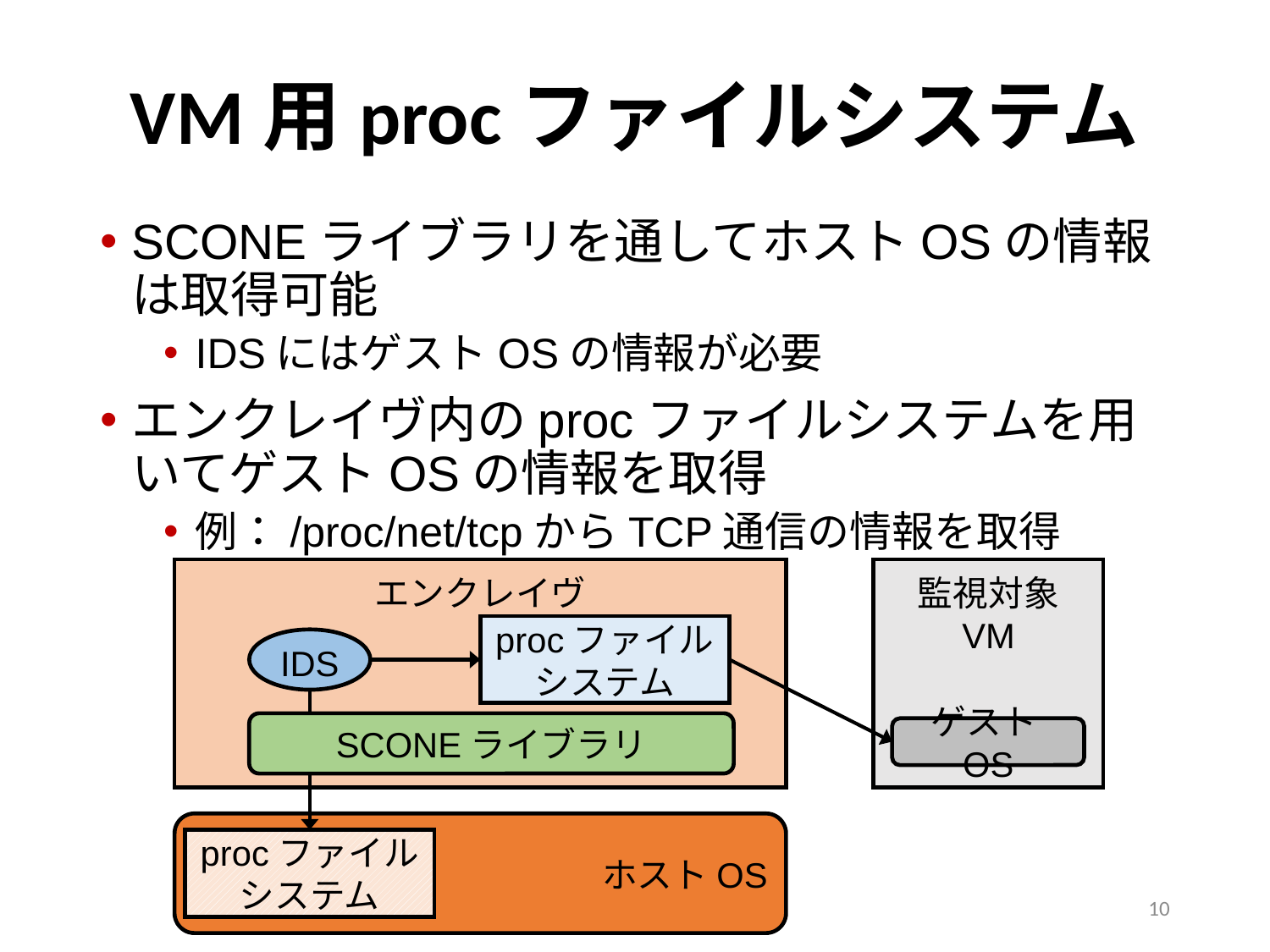

# VM用procファイルシステム
SCONEライブラリを通してホストOSの情報は取得可能
IDSにはゲストOSの情報が必要
エンクレイヴ内のprocファイルシステムを用いてゲストOSの情報を取得
例：/proc/net/tcpからTCP通信の情報を取得
監視対象
VM
エンクレイヴ
procファイル
システム
IDS
SCONEライブラリ
ゲストOS
ホストOS
procファイル
システム
10